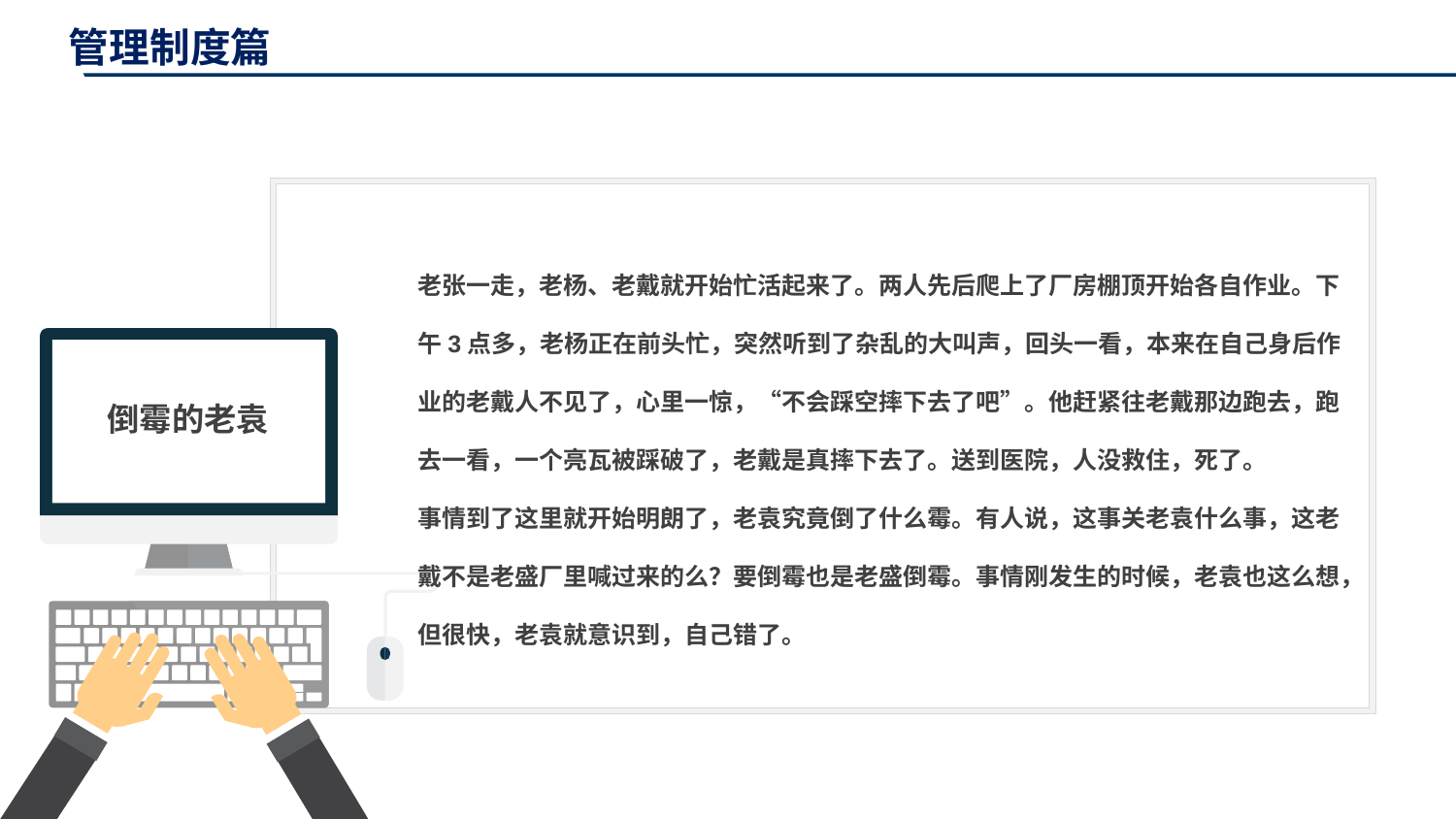

管理制度篇

老张一走，老杨、老戴就开始忙活起来了。两人先后爬上了厂房棚顶开始各自作业。下午3点多，老杨正在前头忙，突然听到了杂乱的大叫声，回头一看，本来在自己身后作业的老戴人不见了，心里一惊，“不会踩空摔下去了吧”。他赶紧往老戴那边跑去，跑去一看，一个亮瓦被踩破了，老戴是真摔下去了。送到医院，人没救住，死了。
事情到了这里就开始明朗了，老袁究竟倒了什么霉。有人说，这事关老袁什么事，这老戴不是老盛厂里喊过来的么？要倒霉也是老盛倒霉。事情刚发生的时候，老袁也这么想，但很快，老袁就意识到，自己错了。

倒霉的老袁